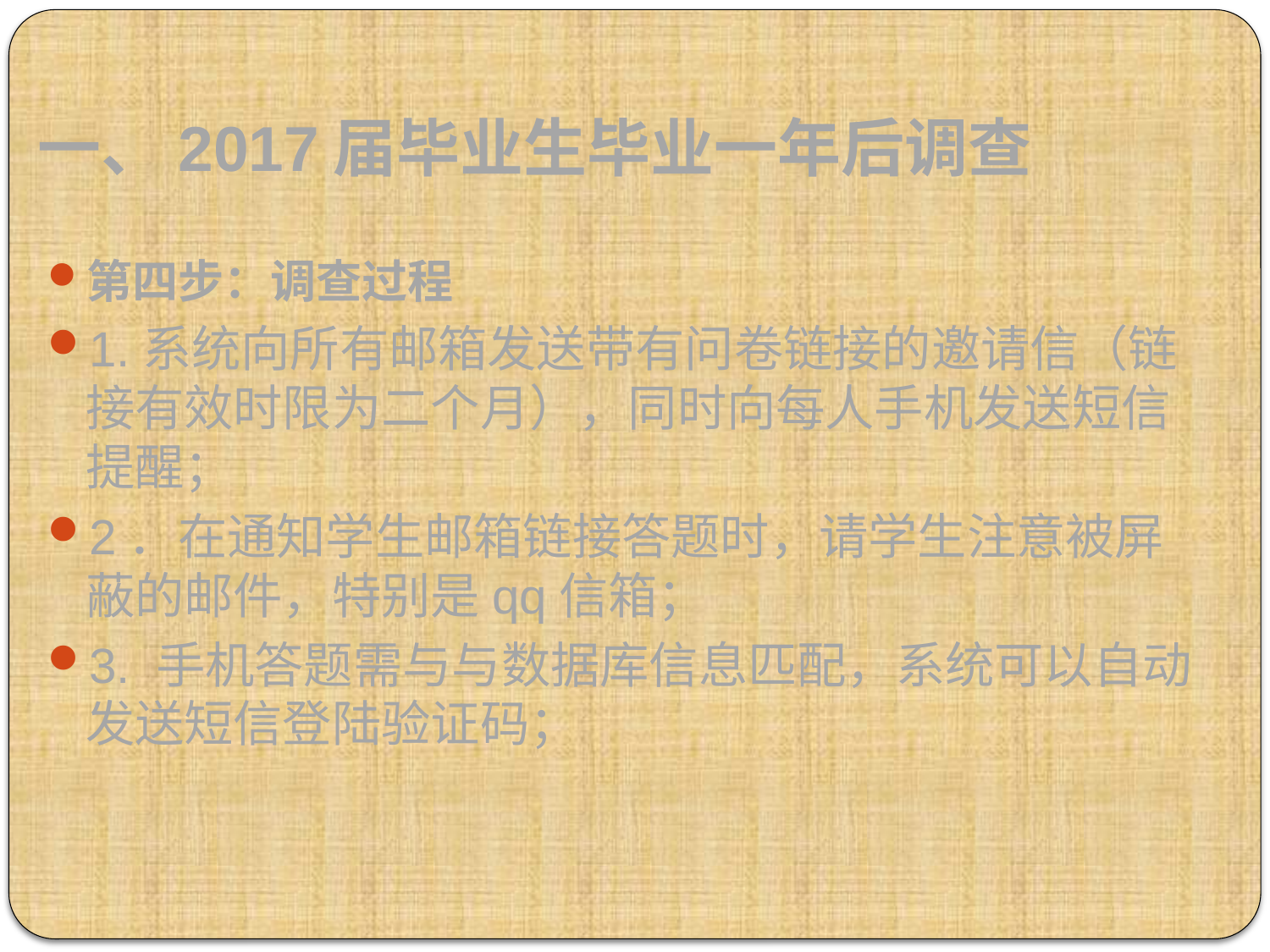

# 一、2017届毕业生毕业一年后调查
第四步：调查过程
1.系统向所有邮箱发送带有问卷链接的邀请信（链接有效时限为二个月），同时向每人手机发送短信提醒；
2．在通知学生邮箱链接答题时，请学生注意被屏蔽的邮件，特别是qq信箱；
3. 手机答题需与与数据库信息匹配，系统可以自动发送短信登陆验证码；